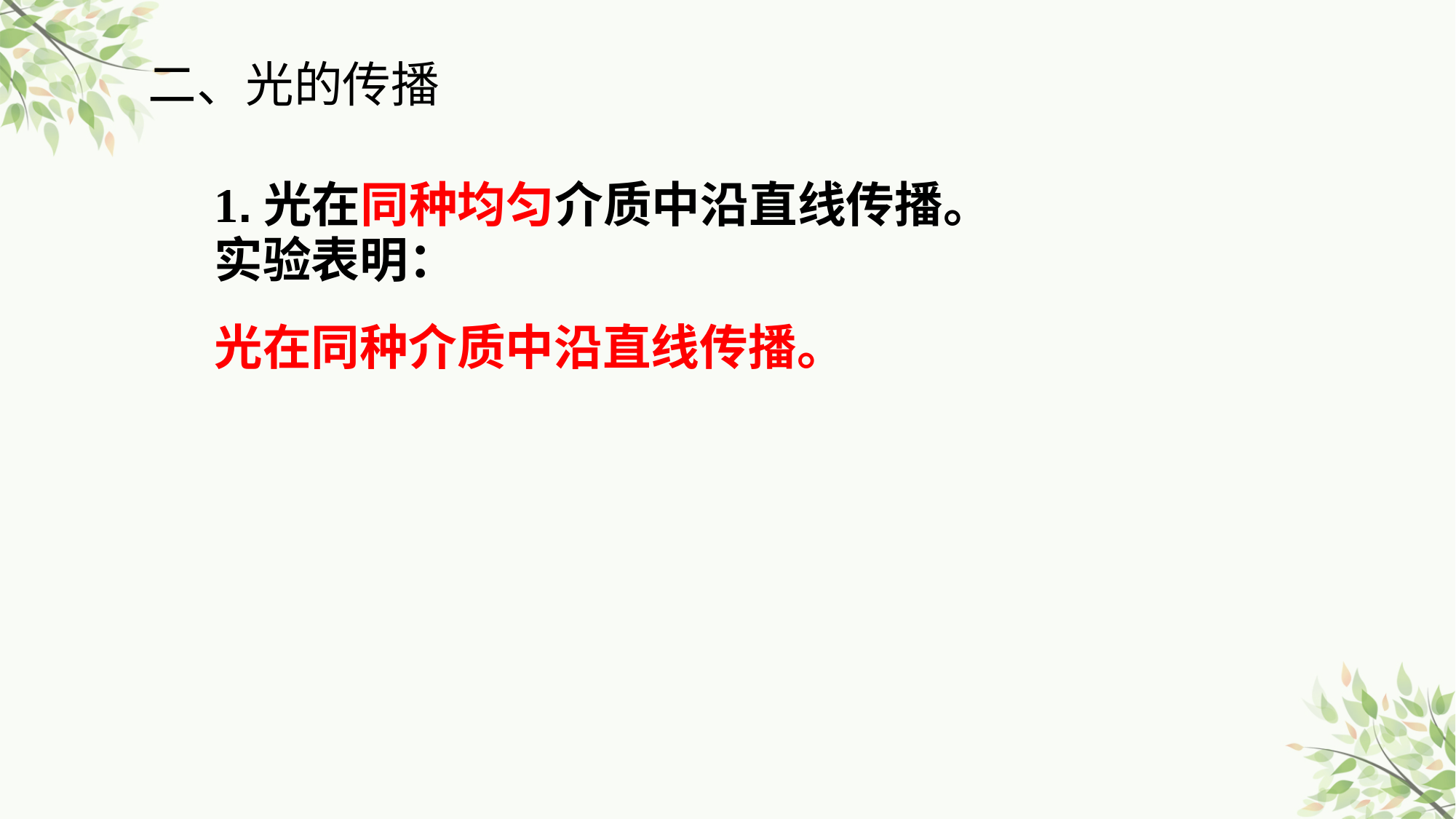

二、光的传播
1.光在同种均匀介质中沿直线传播。
实验表明：
光在同种介质中沿直线传播。